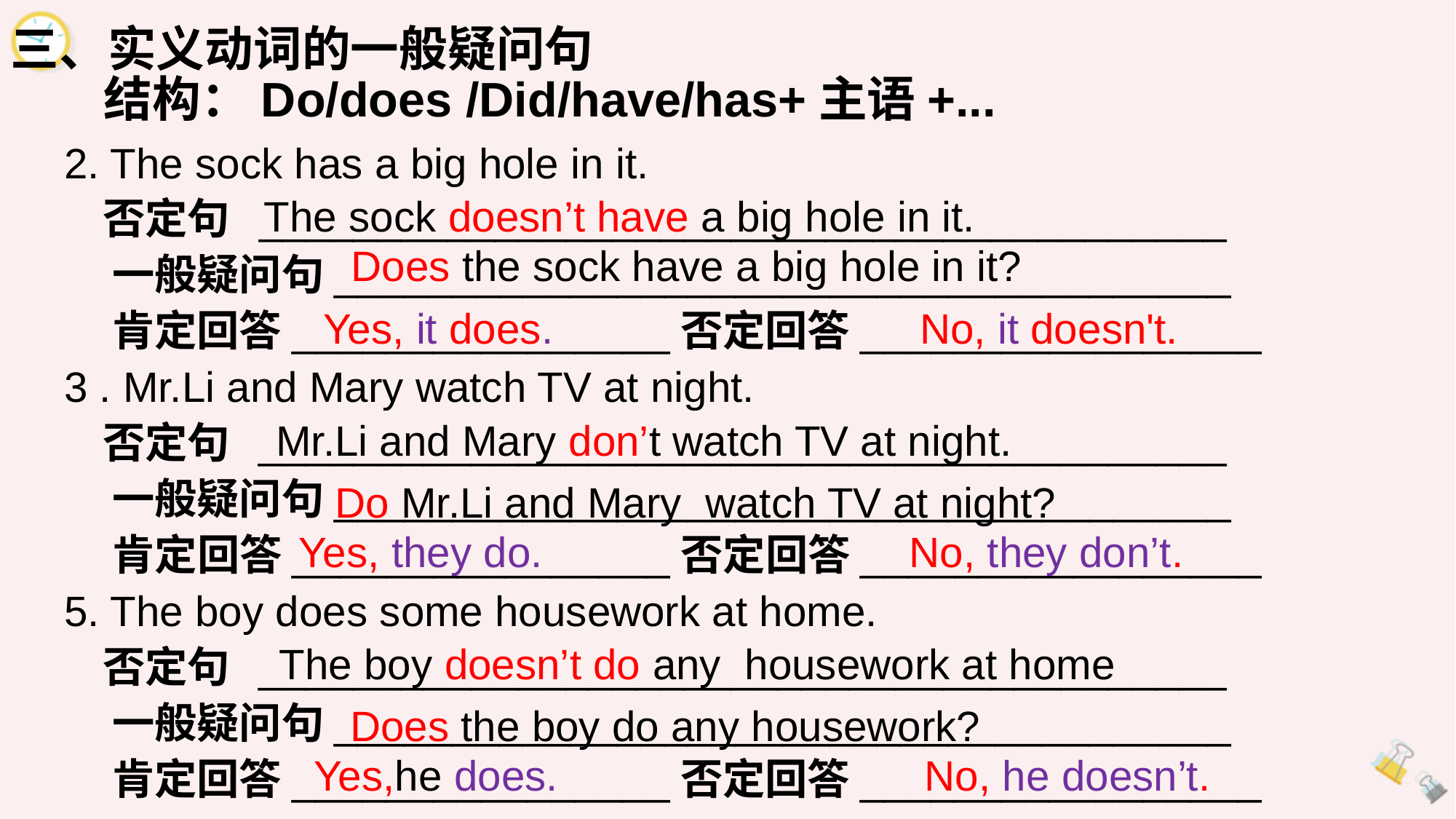

三、实义动词的一般疑问句
结构：Do/does /Did/have/has+主语+...
2. The sock has a big hole in it.
   否定句  _________________________________________
    一般疑问句______________________________________
    肯定回答________________否定回答_________________
3 . Mr.Li and Mary watch TV at night.
   否定句  _________________________________________
    一般疑问句______________________________________
    肯定回答________________否定回答_________________
5. The boy does some housework at home.
   否定句  _________________________________________
    一般疑问句______________________________________
    肯定回答________________否定回答_________________
The sock doesn’t have a big hole in it.
Does the sock have a big hole in it?
Yes, it does.                               No, it doesn't.
 Mr.Li and Mary don’t watch TV at night.
 Do Mr.Li and Mary  watch TV at night?
Yes, they do.                               No, they don’t.
The boy doesn’t do any  housework at home
 Does the boy do any housework?
Yes,he does.                               No, he doesn’t.